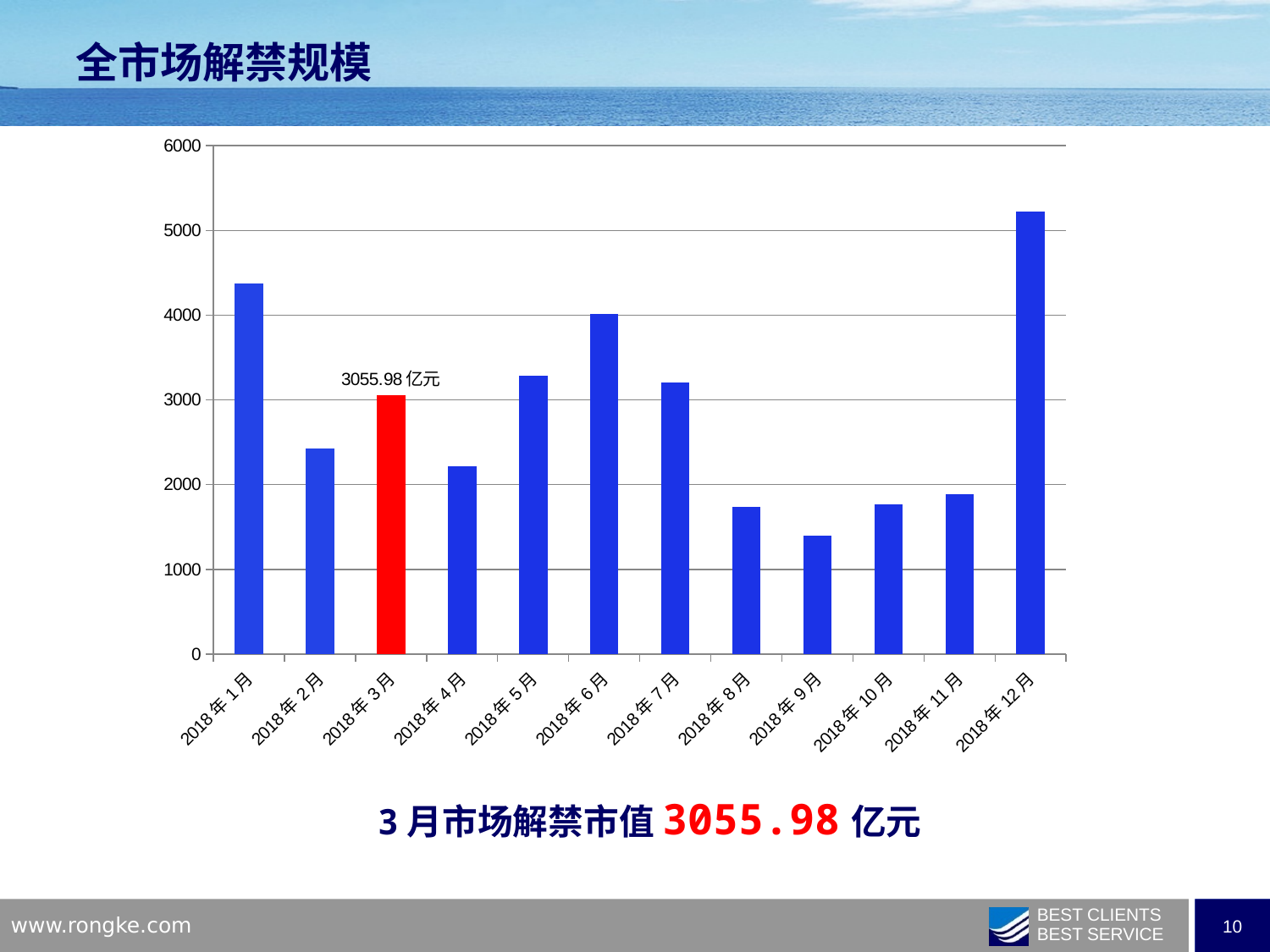

全市场解禁规模

### Chart

| Category |  |
|---|---|
| 43101 | 4370.466179 |
| 43132 | 2422.37166 |
| 43160 | 3055.982741 |
| 43191 | 2221.710685 |
| 43221 | 3282.861238 |
| 43252 | 4014.983051 |
| 43282 | 3203.072889 |
| 43313 | 1732.245268 |
| 43344 | 1400.86732 |
| 43374 | 1765.150245 |
| 43405 | 1890.300854 |
| 43435 | 5221.79463 |
3月市场解禁市值3055.98亿元